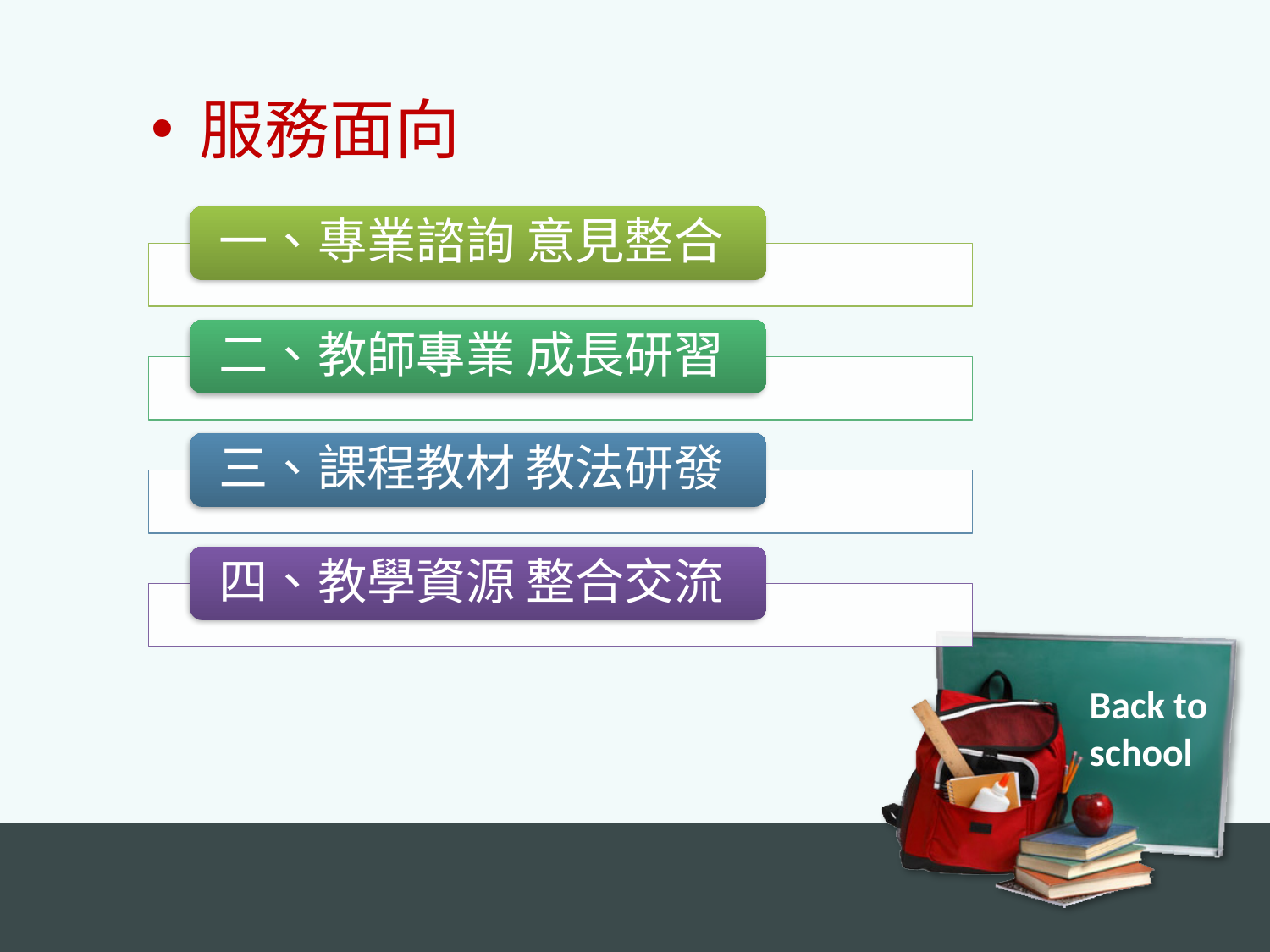

服務面向
一、專業諮詢 意見整合
二、教師專業 成長研習
三、課程教材 教法研發
四、教學資源 整合交流
Back to
school